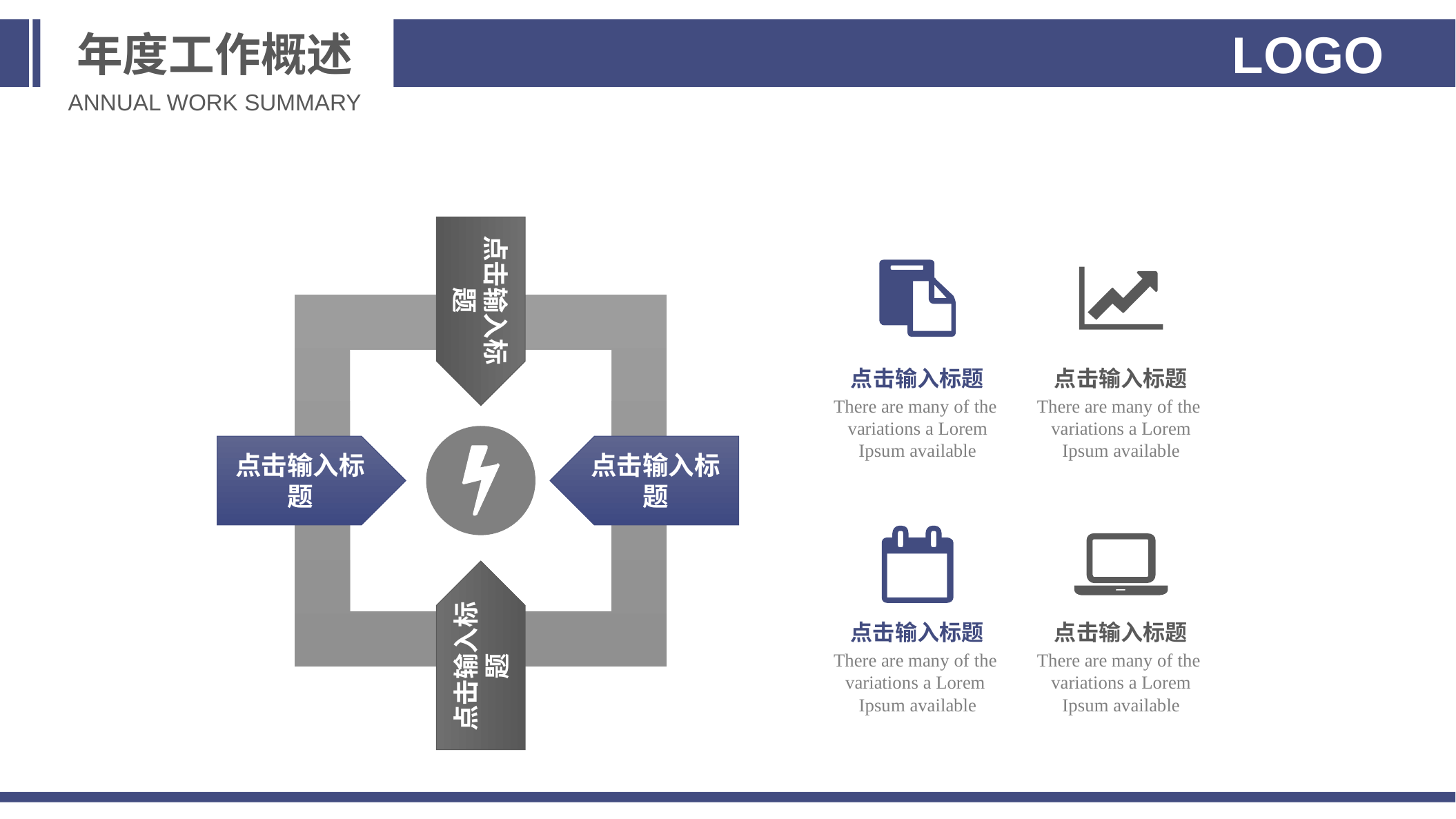

年度工作概述
LOGO
ANNUAL WORK SUMMARY

点击输入标题

点击输入标题
There are many of the  variations a Lorem Ipsum available
点击输入标题
There are many of the  variations a Lorem Ipsum available

点击输入标题
点击输入标题

点击输入标题
点击输入标题
There are many of the  variations a Lorem
Ipsum available
点击输入标题
There are many of the  variations a Lorem
Ipsum available